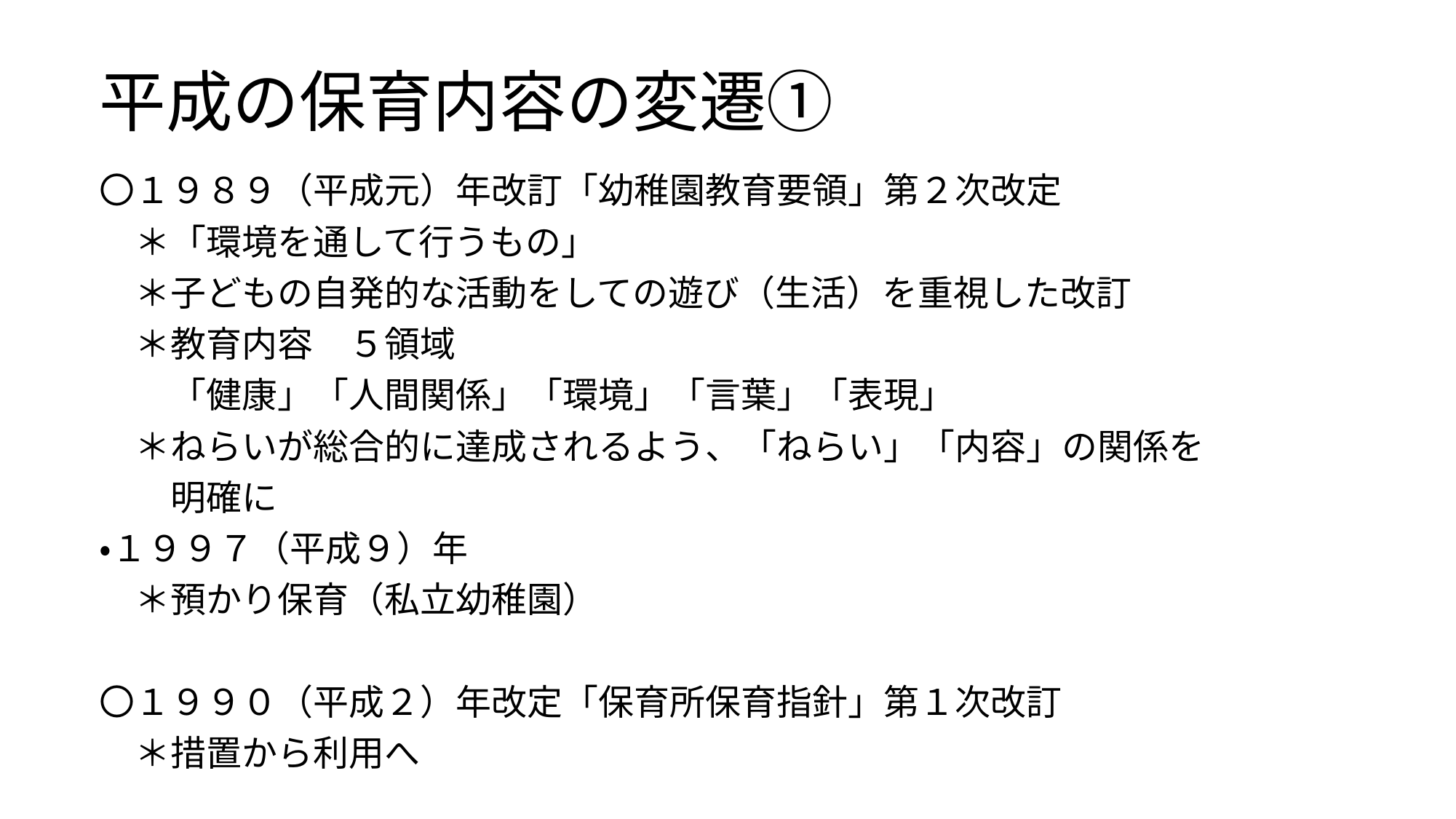

# 平成の保育内容の変遷①
〇１９８９（平成元）年改訂「幼稚園教育要領」第２次改定
　＊「環境を通して行うもの」
　＊子どもの自発的な活動をしての遊び（生活）を重視した改訂
　＊教育内容　５領域
　　「健康」「人間関係」「環境」「言葉」「表現」
　＊ねらいが総合的に達成されるよう、「ねらい」「内容」の関係を
　　明確に
・１９９７（平成９）年
　＊預かり保育（私立幼稚園）

〇１９９０（平成２）年改定「保育所保育指針」第１次改訂
　＊措置から利用へ